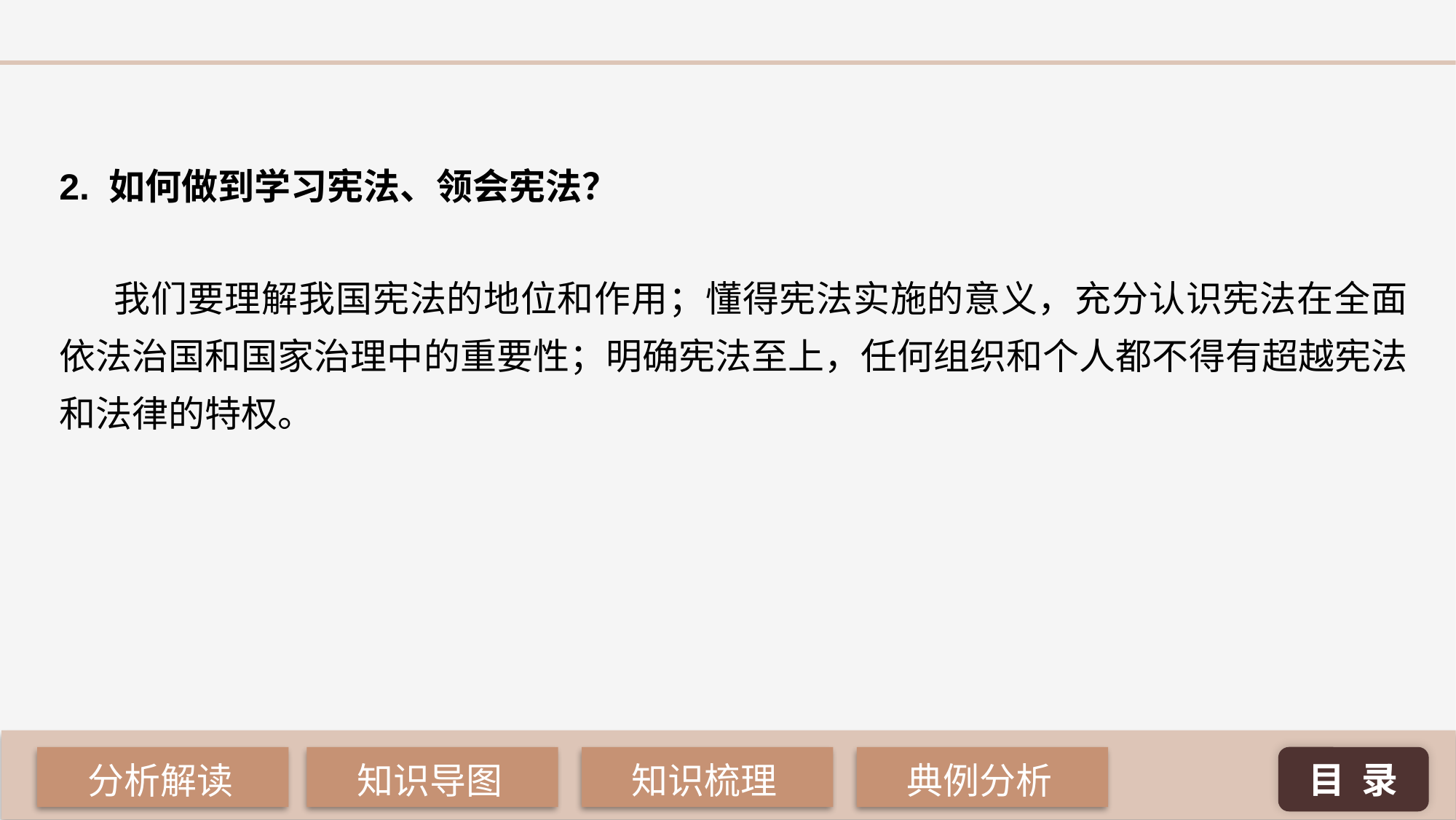

2. 如何做到学习宪法、领会宪法？
我们要理解我国宪法的地位和作用；懂得宪法实施的意义，充分认识宪法在全面依法治国和国家治理中的重要性；明确宪法至上，任何组织和个人都不得有超越宪法和法律的特权。